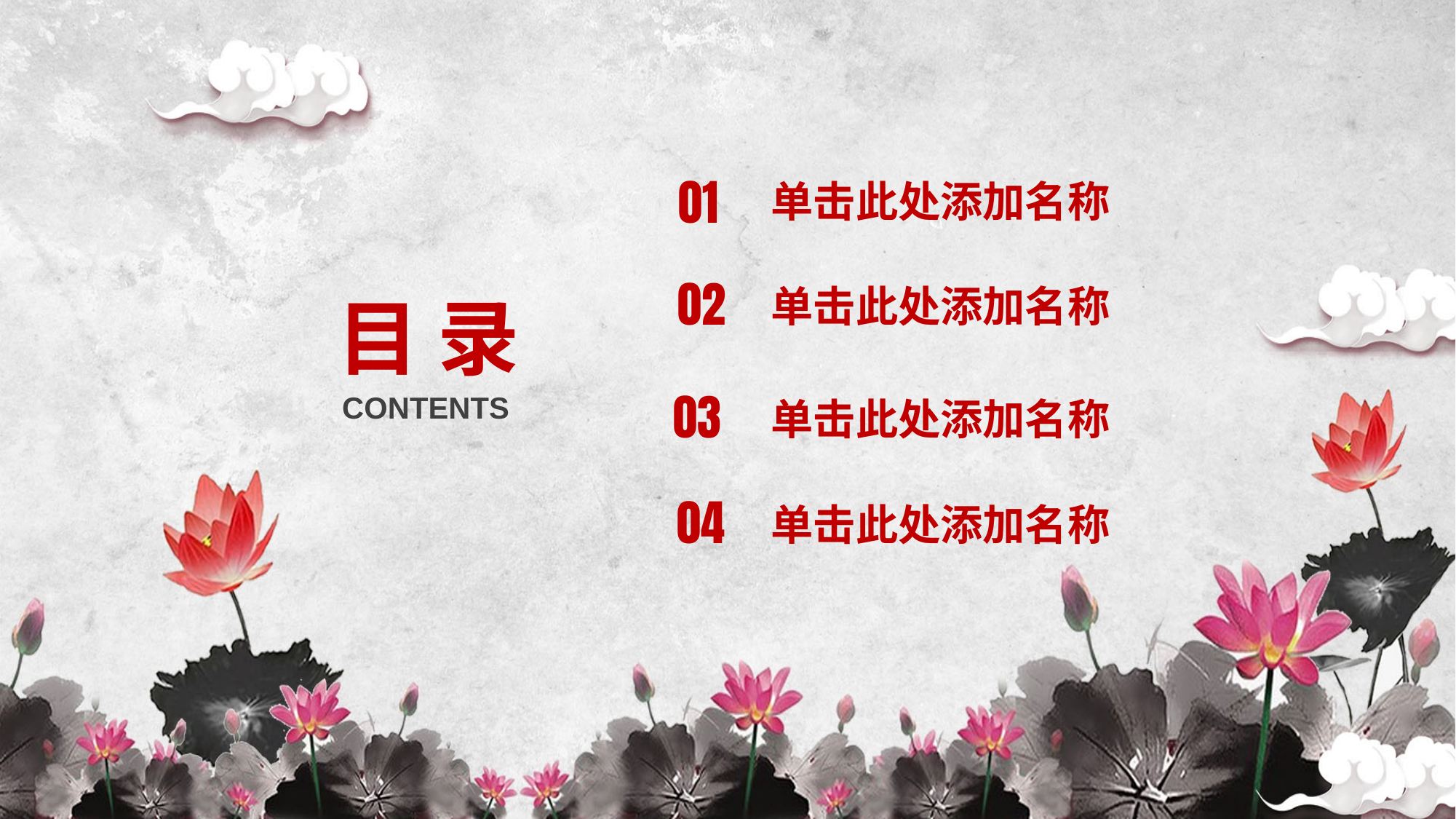

01
单击此处添加名称
02
单击此处添加名称
目 录
CONTENTS
03
单击此处添加名称
04
单击此处添加名称